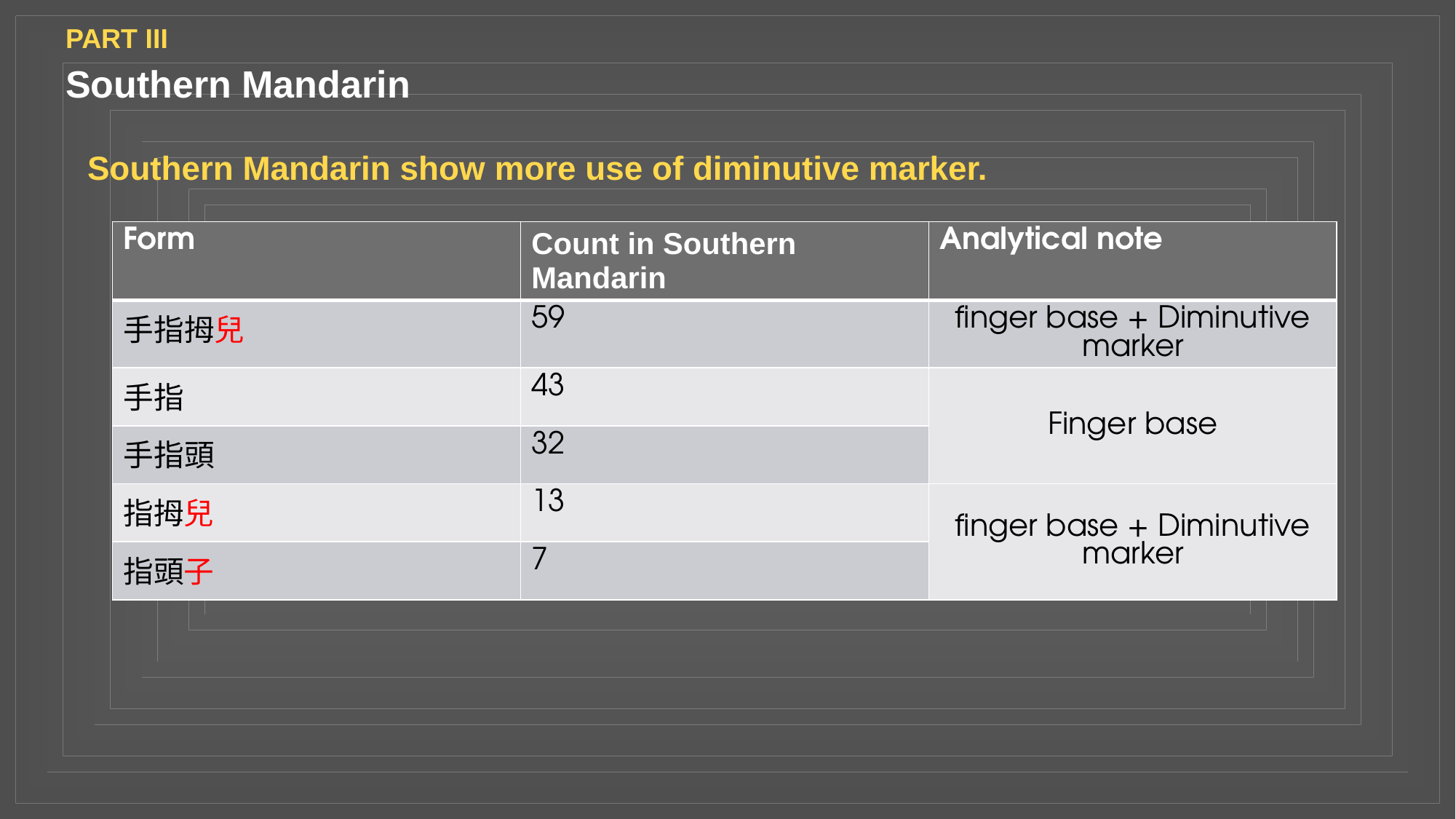

PART III
Southern Mandarin
Southern Mandarin show more use of diminutive marker.
| Form | Count in Southern Mandarin | Analytical note |
| --- | --- | --- |
| 手指拇兒 | 59 | finger base + Diminutive marker |
| 手指 | 43 | Finger base |
| 手指頭 | 32 |  |
| 指拇兒 | 13 | finger base + Diminutive marker |
| 指頭子 | 7 |  |